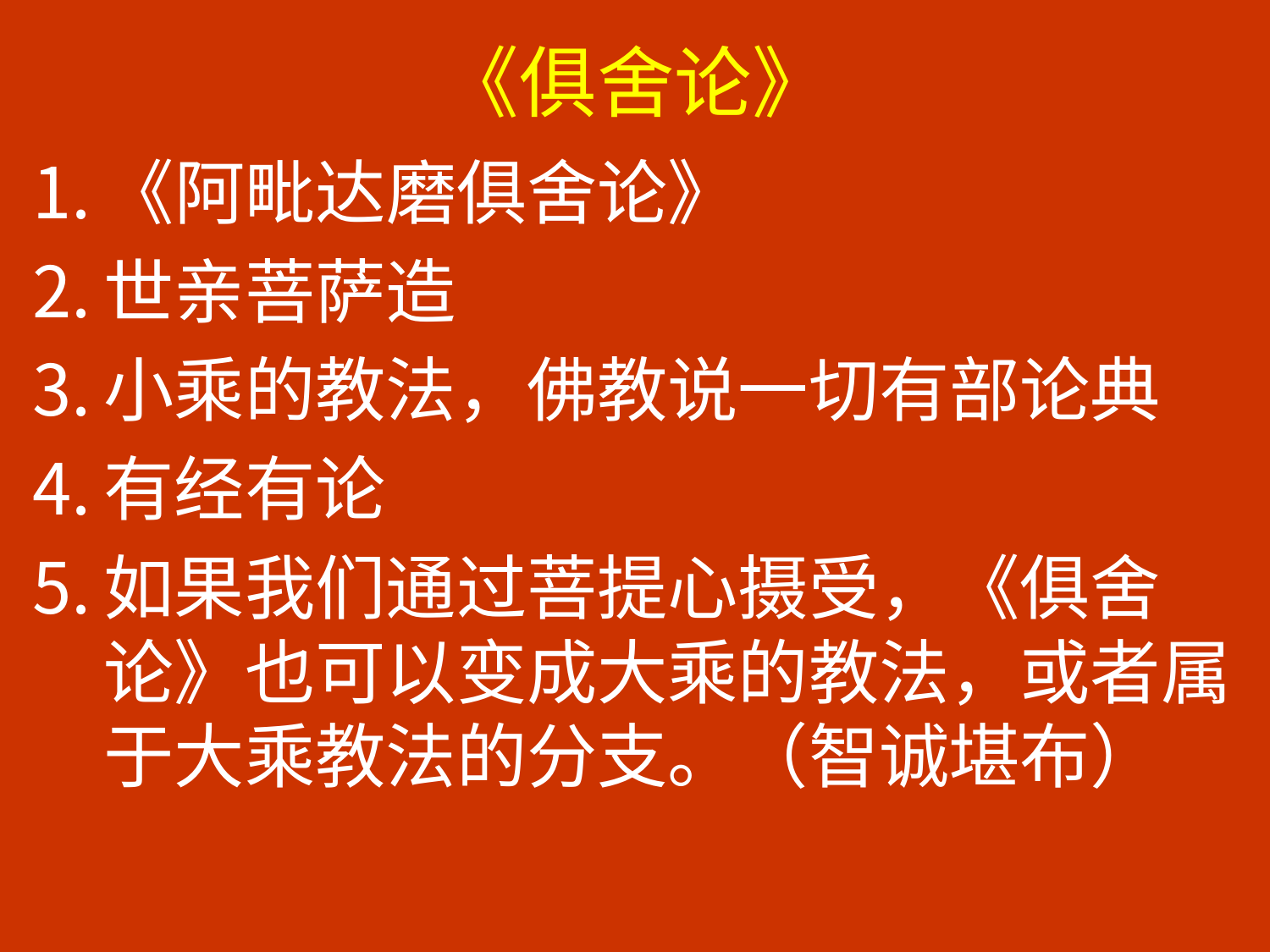

# 《俱舍论》
《阿毗达磨俱舍论》
世亲菩萨造
小乘的教法，佛教说一切有部论典
有经有论
如果我们通过菩提心摄受，《俱舍论》也可以变成大乘的教法，或者属于大乘教法的分支。（智诚堪布）